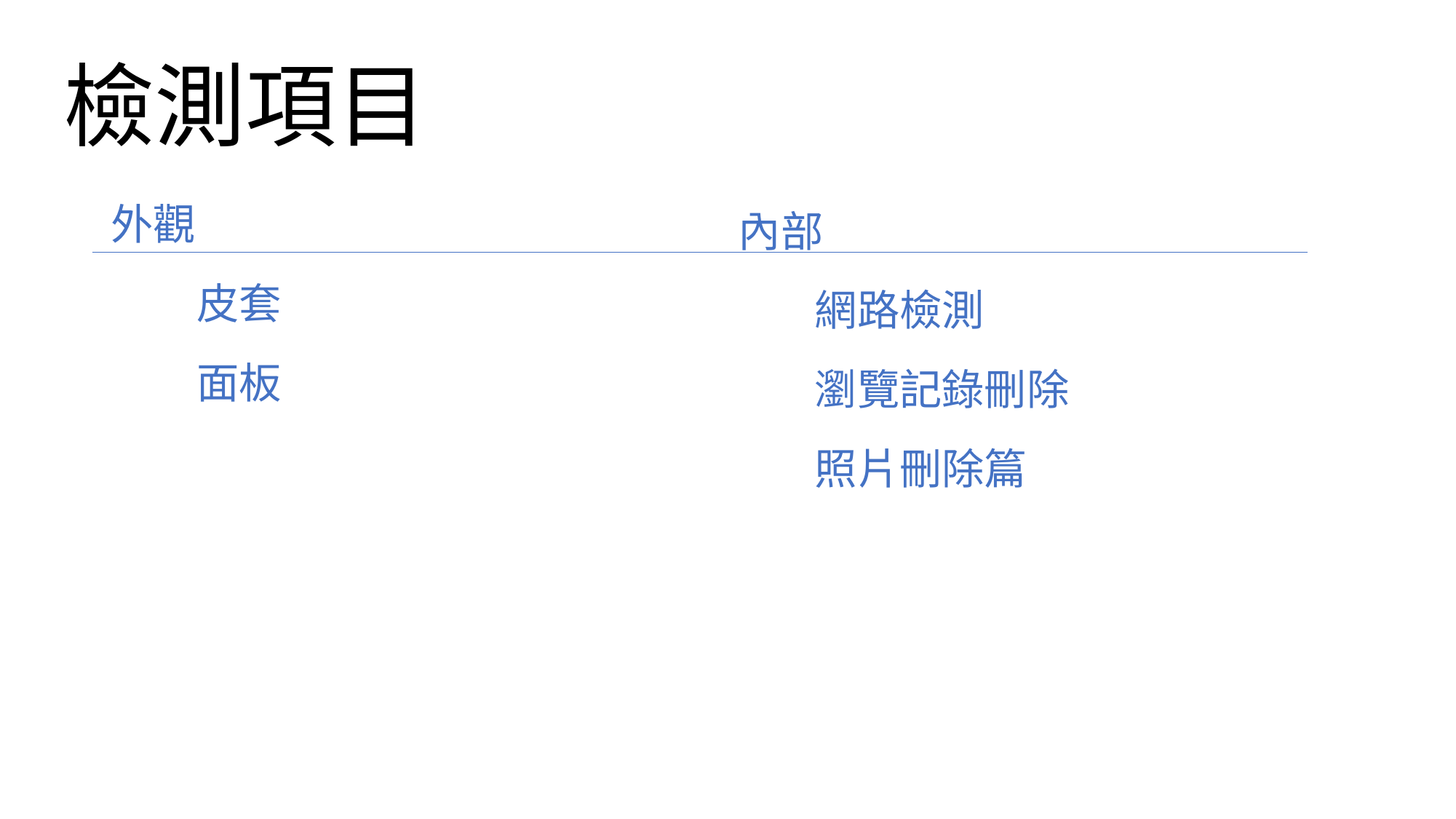

# 檢測項目
外觀
        皮套
        面板
內部
       網路檢測
       瀏覽記錄刪除
       照片刪除篇